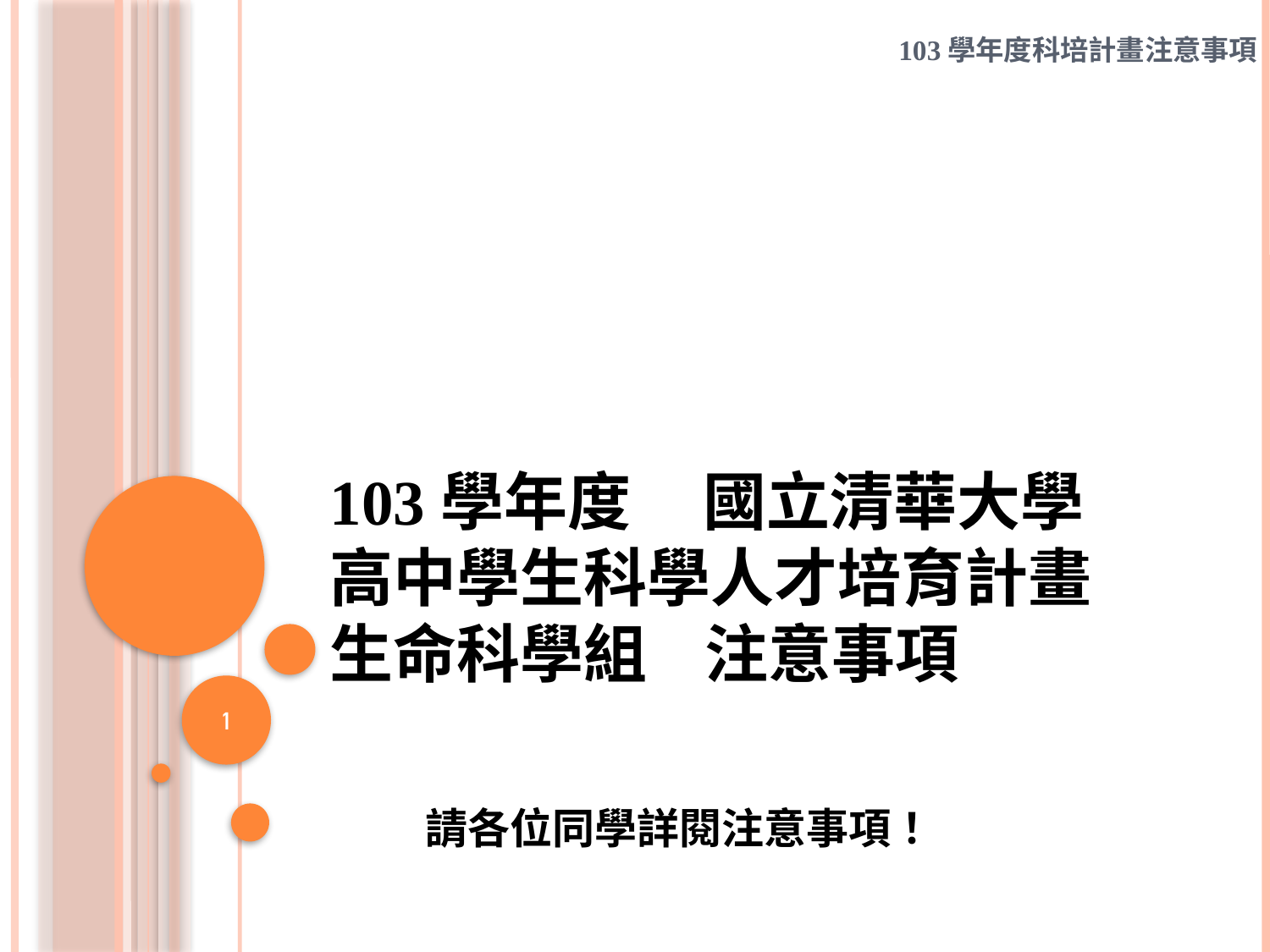

103學年度科培計畫注意事項
# 103學年度     國立清華大學 高中學生科學人才培育計畫 生命科學組    注意事項
1
請各位同學詳閱注意事項！